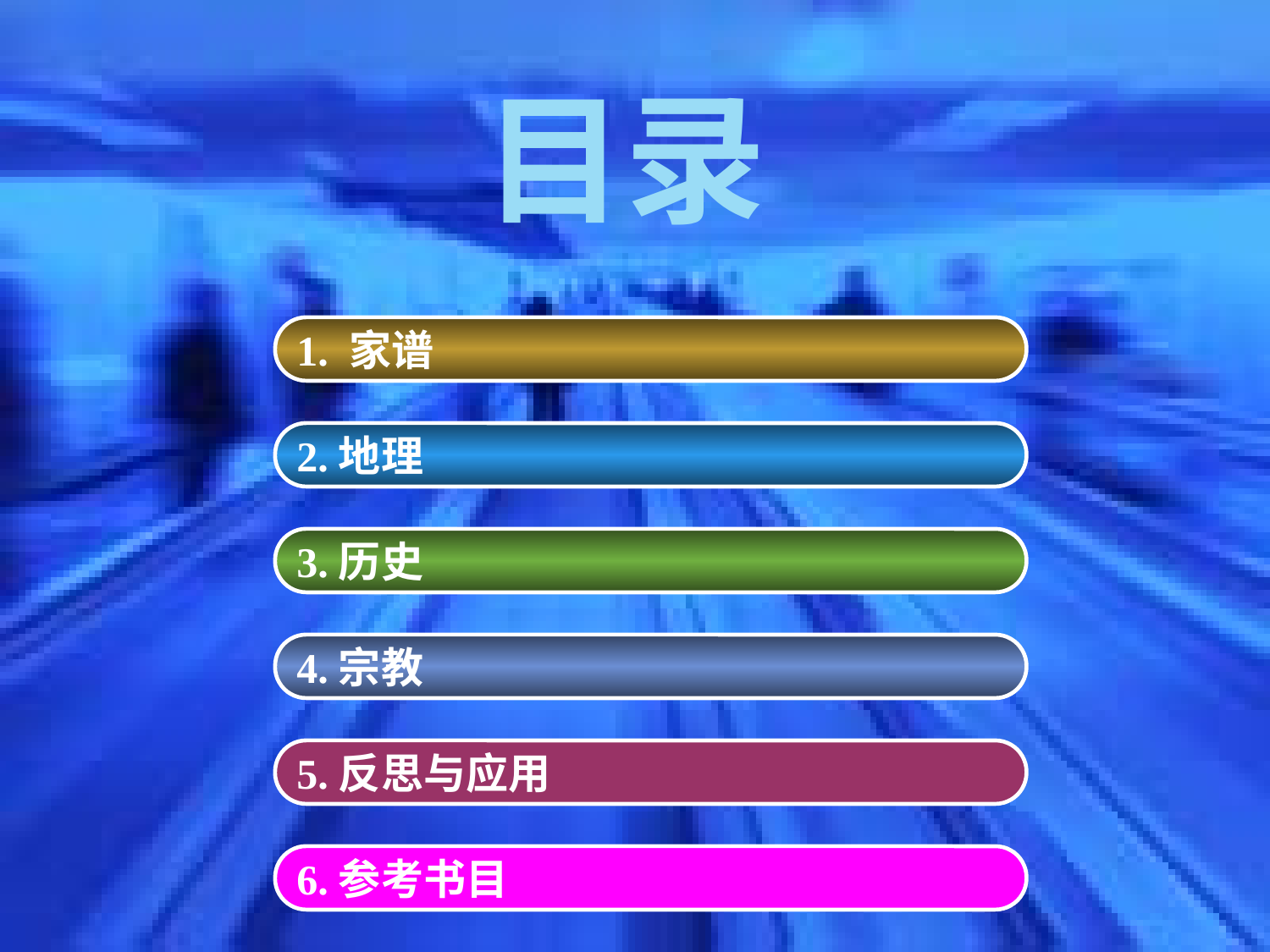

目录
1. 家谱
2.地理
3.历史
4.宗教
5.反思与应用
6.参考书目